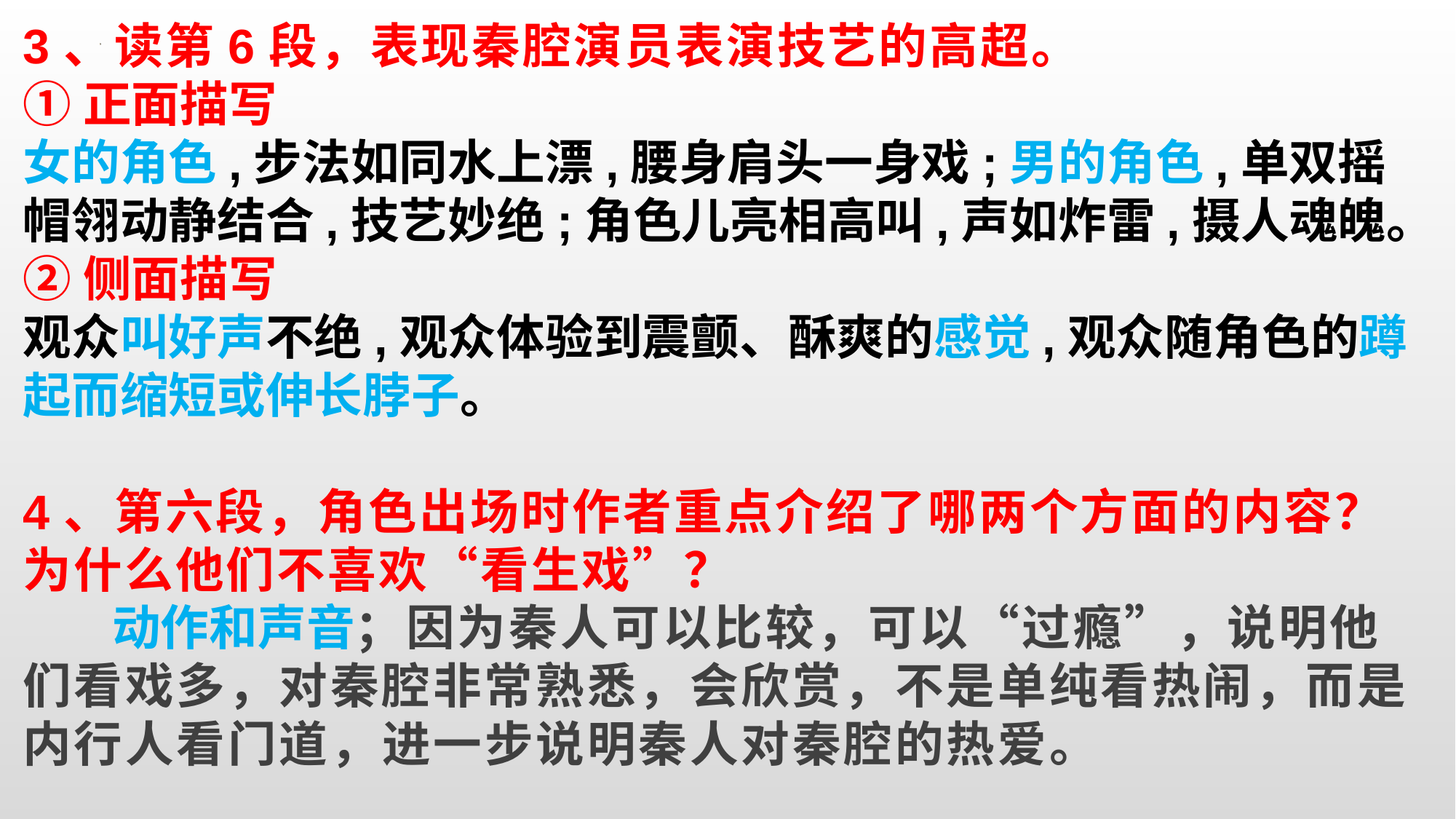

3、读第6段，表现秦腔演员表演技艺的高超。
①正面描写
女的角色,步法如同水上漂,腰身肩头一身戏;男的角色,单双摇帽翎动静结合,技艺妙绝;角色儿亮相高叫,声如炸雷,摄人魂魄。
②侧面描写
观众叫好声不绝,观众体验到震颤、酥爽的感觉,观众随角色的蹲起而缩短或伸长脖子。

4、第六段，角色出场时作者重点介绍了哪两个方面的内容？为什么他们不喜欢“看生戏”？
       动作和声音；因为秦人可以比较，可以“过瘾”，说明他们看戏多，对秦腔非常熟悉，会欣赏，不是单纯看热闹，而是内行人看门道，进一步说明秦人对秦腔的热爱。